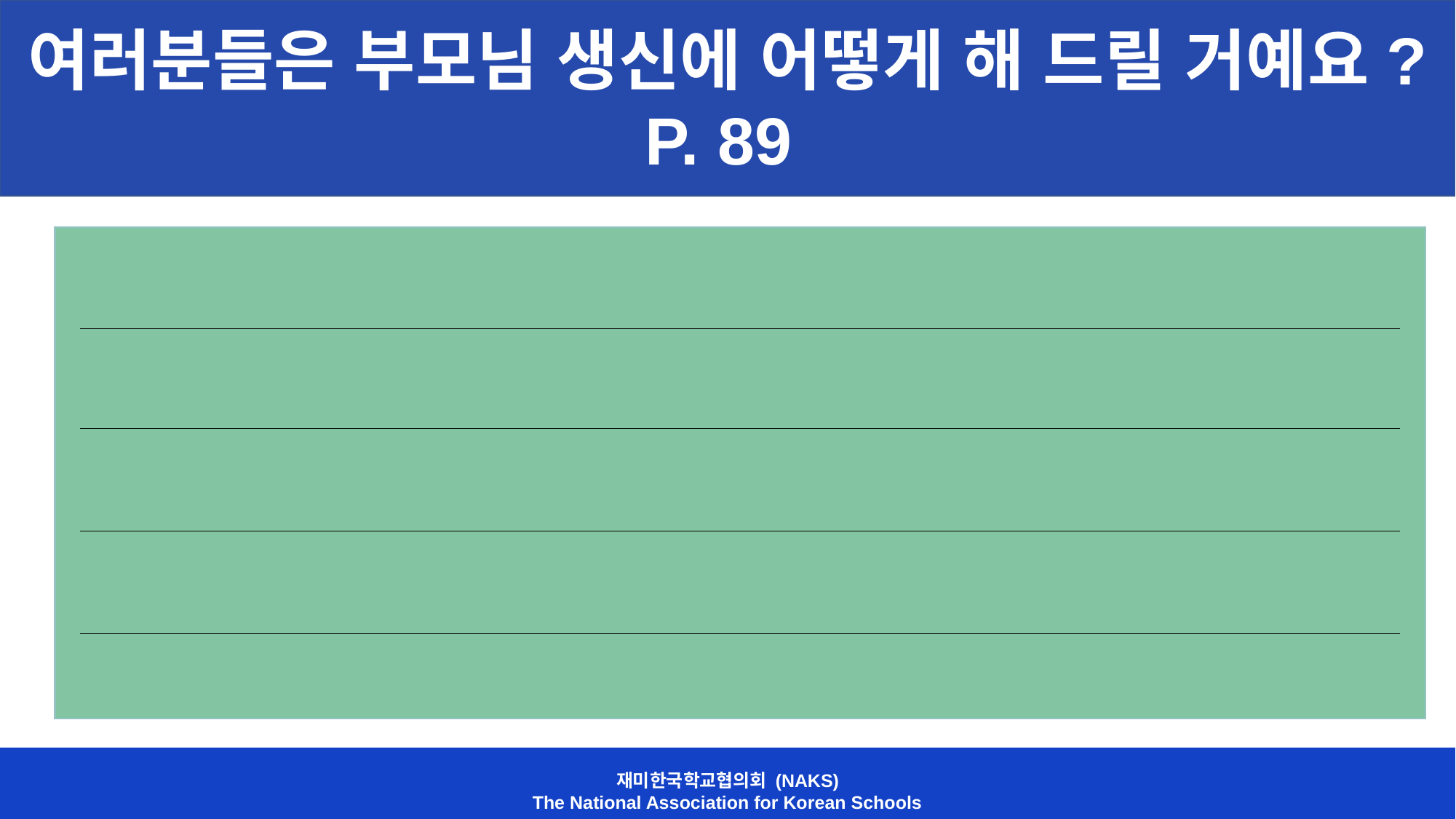

여러분들은 부모님 생신에 어떻게 해 드릴 거예요? P. 89

재미한국학교협의회 (NAKS)
The National Association for Korean Schools